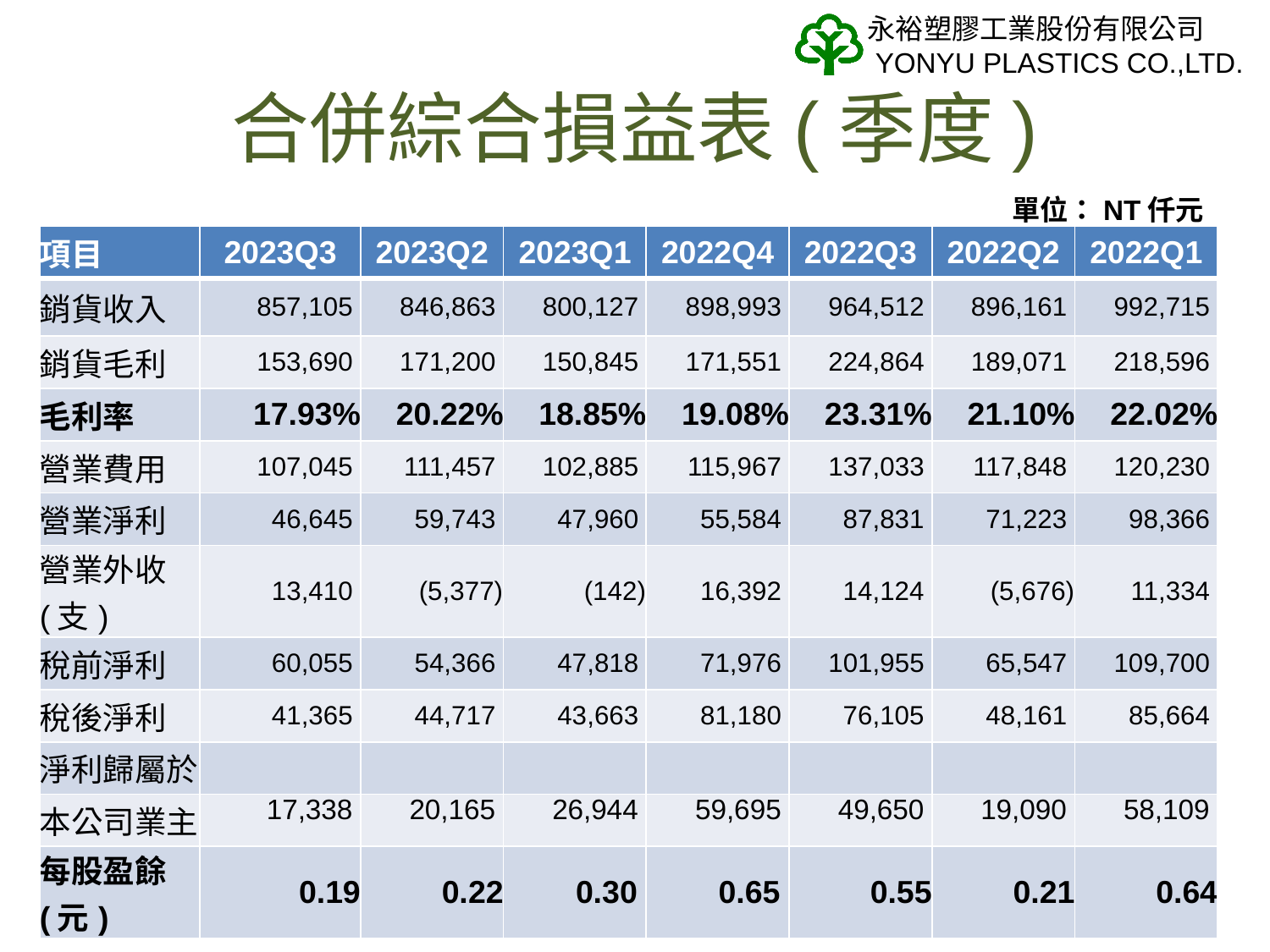

# 合併綜合損益表(季度)
單位：NT仟元
| 項目 | 2023Q3 | 2023Q2 | 2023Q1 | 2022Q4 | 2022Q3 | 2022Q2 | 2022Q1 |
| --- | --- | --- | --- | --- | --- | --- | --- |
| 銷貨收入 | 857,105 | 846,863 | 800,127 | 898,993 | 964,512 | 896,161 | 992,715 |
| 銷貨毛利 | 153,690 | 171,200 | 150,845 | 171,551 | 224,864 | 189,071 | 218,596 |
| 毛利率 | 17.93% | 20.22% | 18.85% | 19.08% | 23.31% | 21.10% | 22.02% |
| 營業費用 | 107,045 | 111,457 | 102,885 | 115,967 | 137,033 | 117,848 | 120,230 |
| 營業淨利 | 46,645 | 59,743 | 47,960 | 55,584 | 87,831 | 71,223 | 98,366 |
| 營業外收(支) | 13,410 | (5,377) | (142) | 16,392 | 14,124 | (5,676) | 11,334 |
| 稅前淨利 | 60,055 | 54,366 | 47,818 | 71,976 | 101,955 | 65,547 | 109,700 |
| 稅後淨利 | 41,365 | 44,717 | 43,663 | 81,180 | 76,105 | 48,161 | 85,664 |
| 淨利歸屬於： |  |  |  |  |  |  |  |
| 本公司業主 | 17,338 | 20,165 | 26,944 | 59,695 | 49,650 | 19,090 | 58,109 |
| 每股盈餘(元) | 0.19 | 0.22 | 0.30 | 0.65 | 0.55 | 0.21 | 0.64 |
11